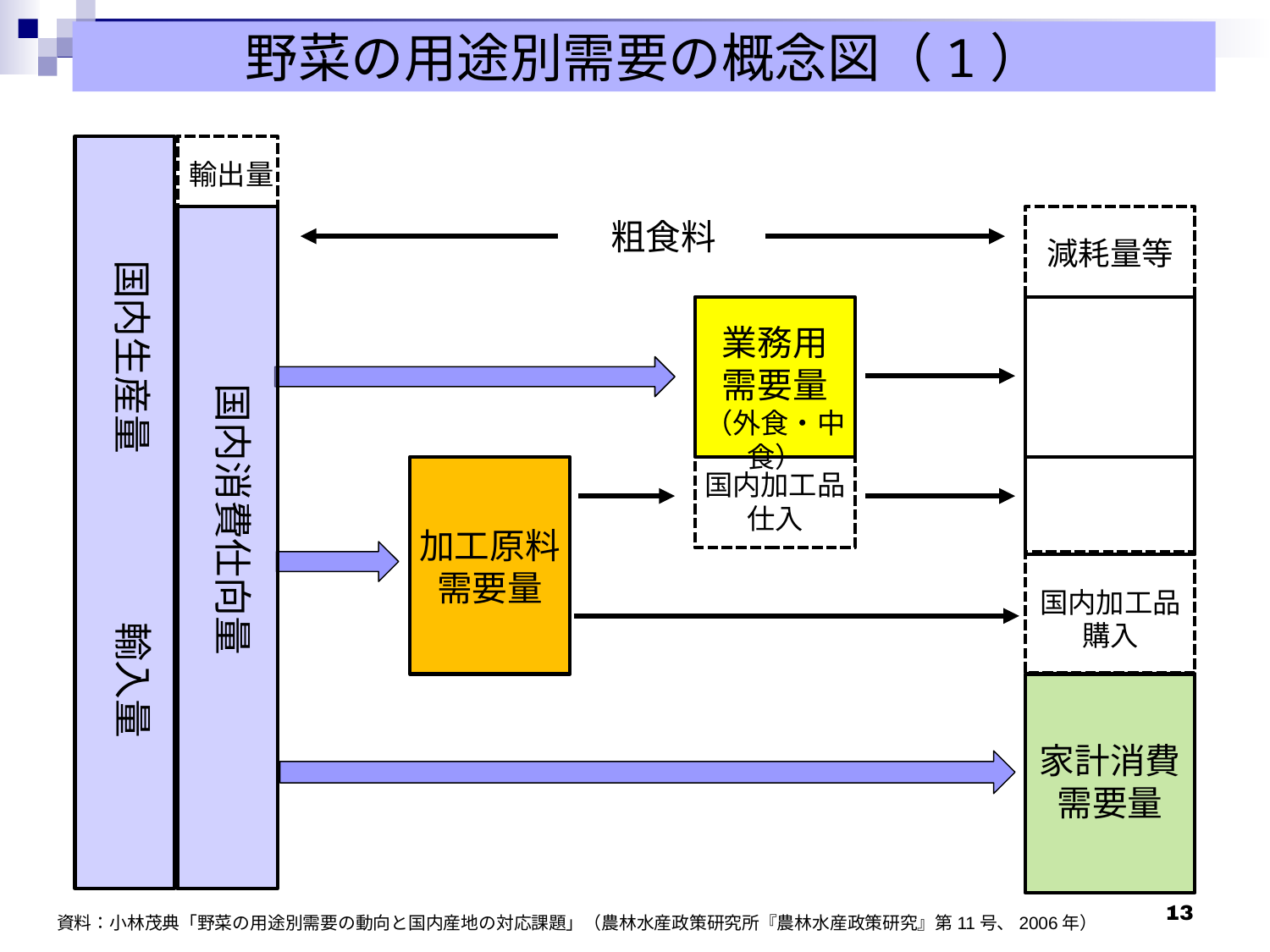

野菜の用途別需要の概念図（1）

国内生産量
輸入量

輸出量

国内消費仕向量

減耗量等

国内加工品購入
粗食料

業務用
需要量
（外食・中食）

国内加工品
仕入

加工原料
需要量

家計消費
需要量

13
資料：小林茂典「野菜の用途別需要の動向と国内産地の対応課題」（農林水産政策研究所『農林水産政策研究』第11号、2006年）